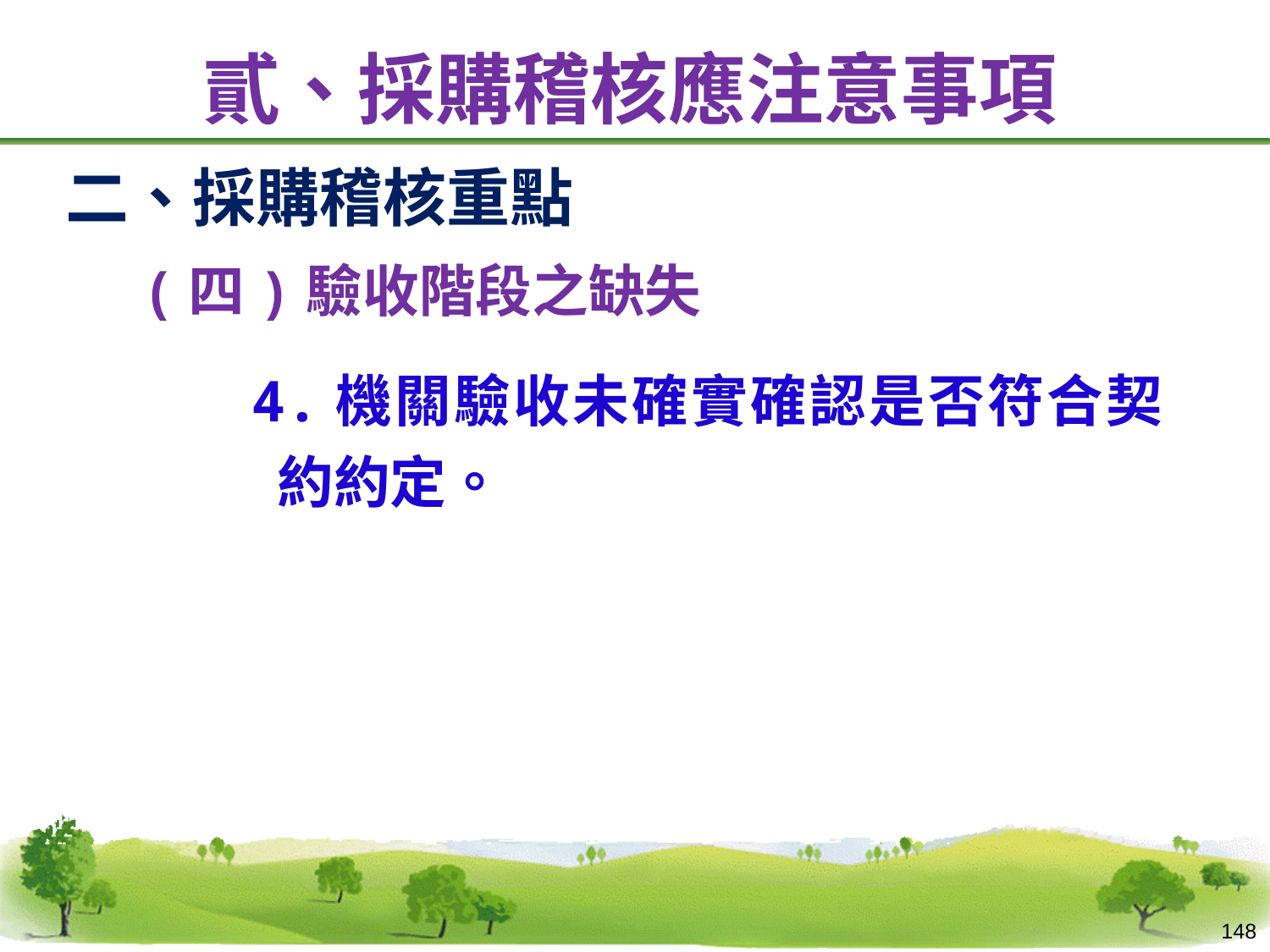

# 貳、採購稽核應注意事項
二、採購稽核重點
(四)驗收階段之缺失
   4.機關驗收未確實確認是否符合契約約定。

148